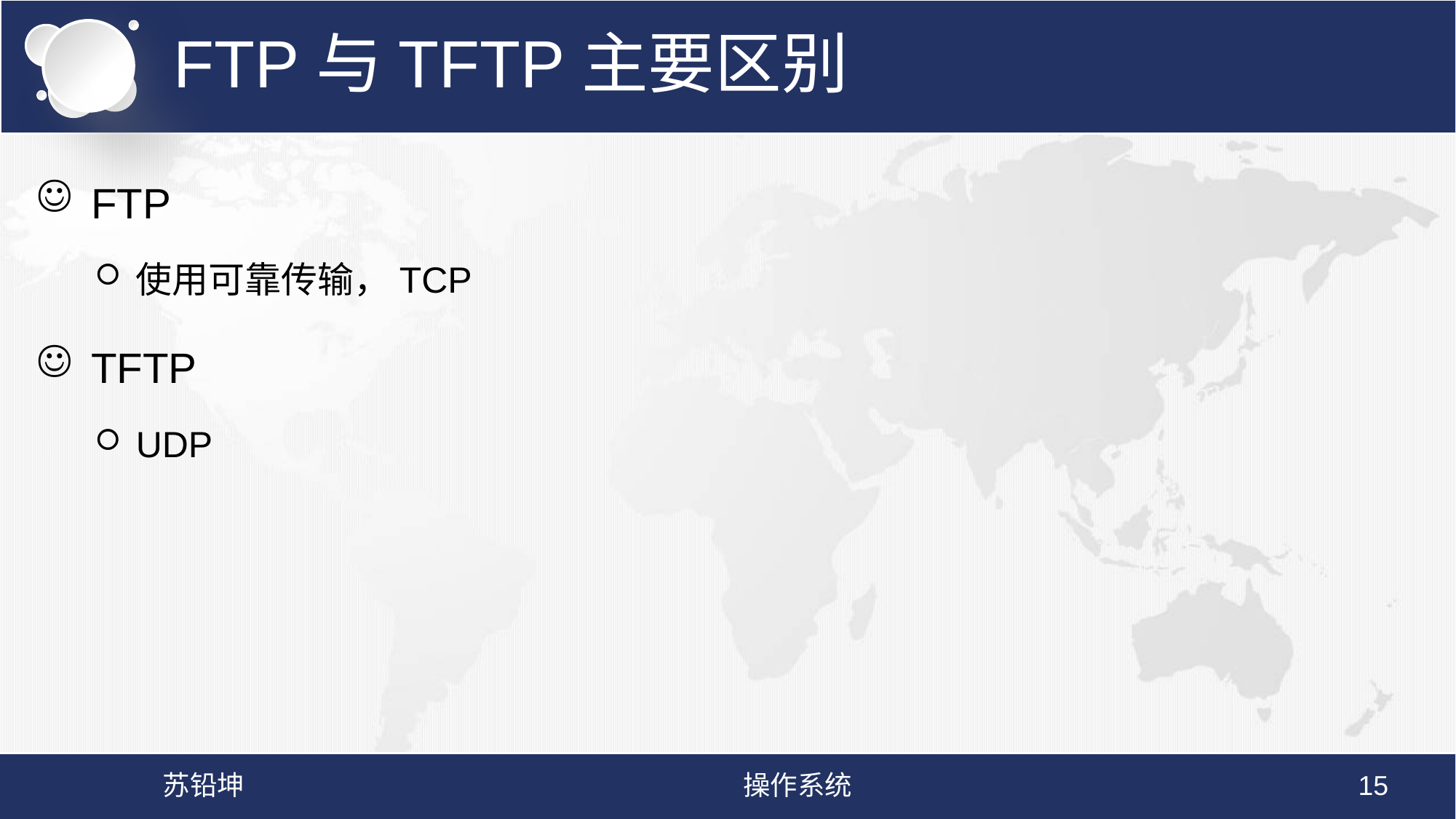

# FTP与TFTP主要区别

FTP
使用可靠传输，TCP
TFTP
UDP
苏铅坤
操作系统
15